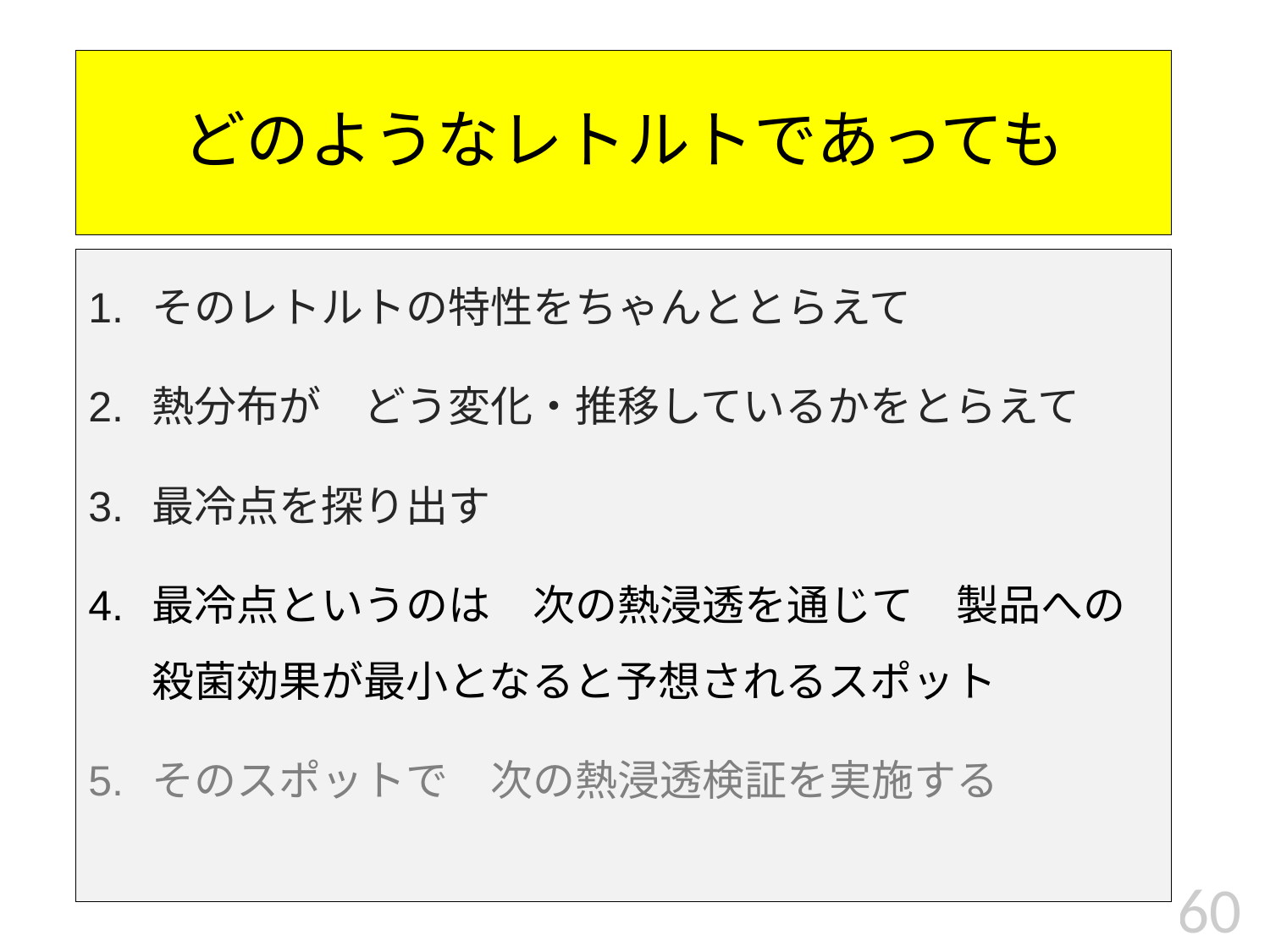

どのようなレトルトであっても
そのレトルトの特性をちゃんととらえて
熱分布が　どう変化・推移しているかをとらえて
最冷点を探り出す
最冷点というのは　次の熱浸透を通じて　製品への殺菌効果が最小となると予想されるスポット
そのスポットで　次の熱浸透検証を実施する

60